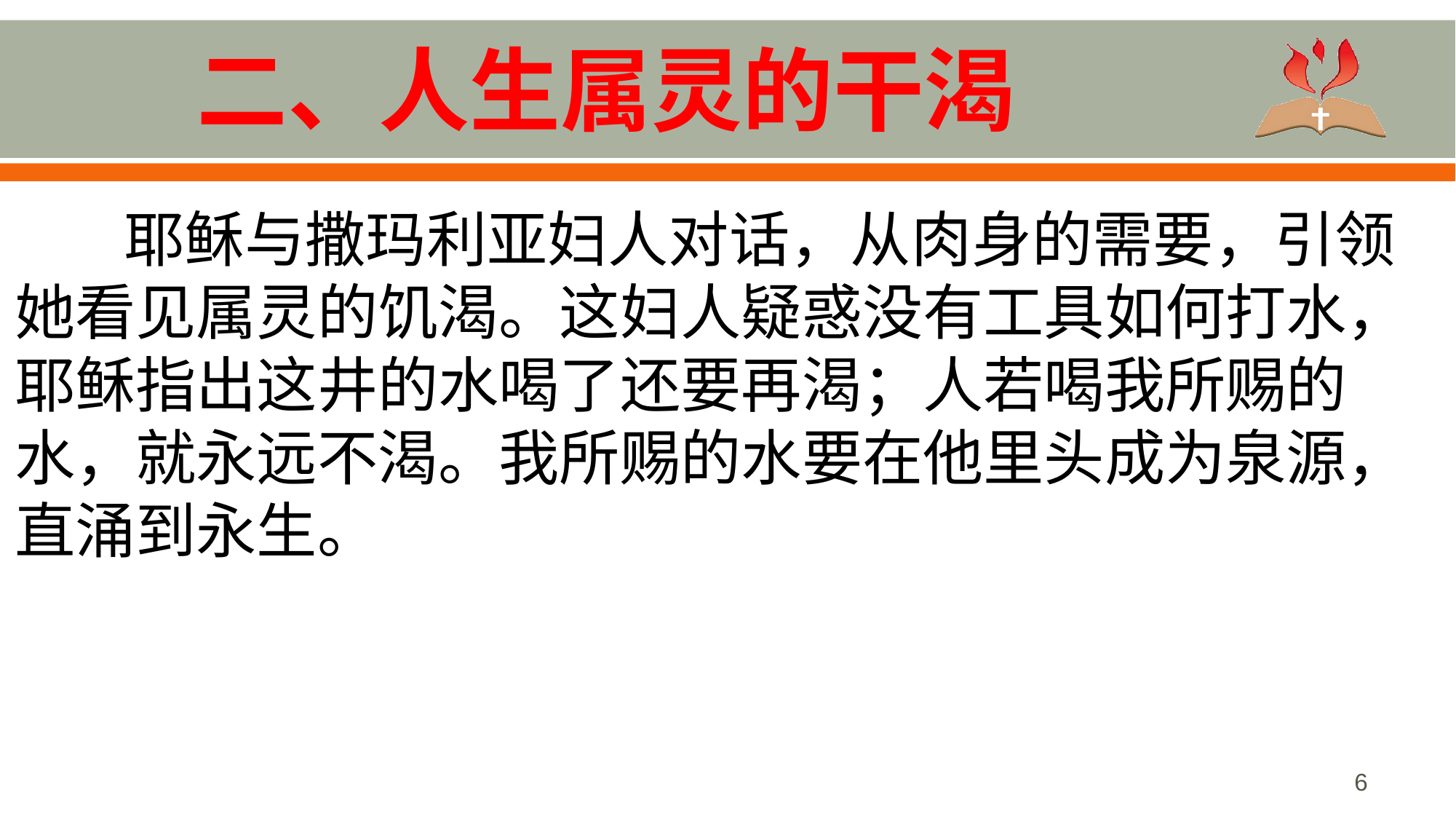

# 二、人生属灵的干渴
耶稣与撒玛利亚妇人对话，从肉身的需要，引领她看见属灵的饥渴。这妇人疑惑没有工具如何打水，耶稣指出这井的水喝了还要再渴；人若喝我所赐的水，就永远不渴。我所赐的水要在他里头成为泉源，直涌到永生。
6